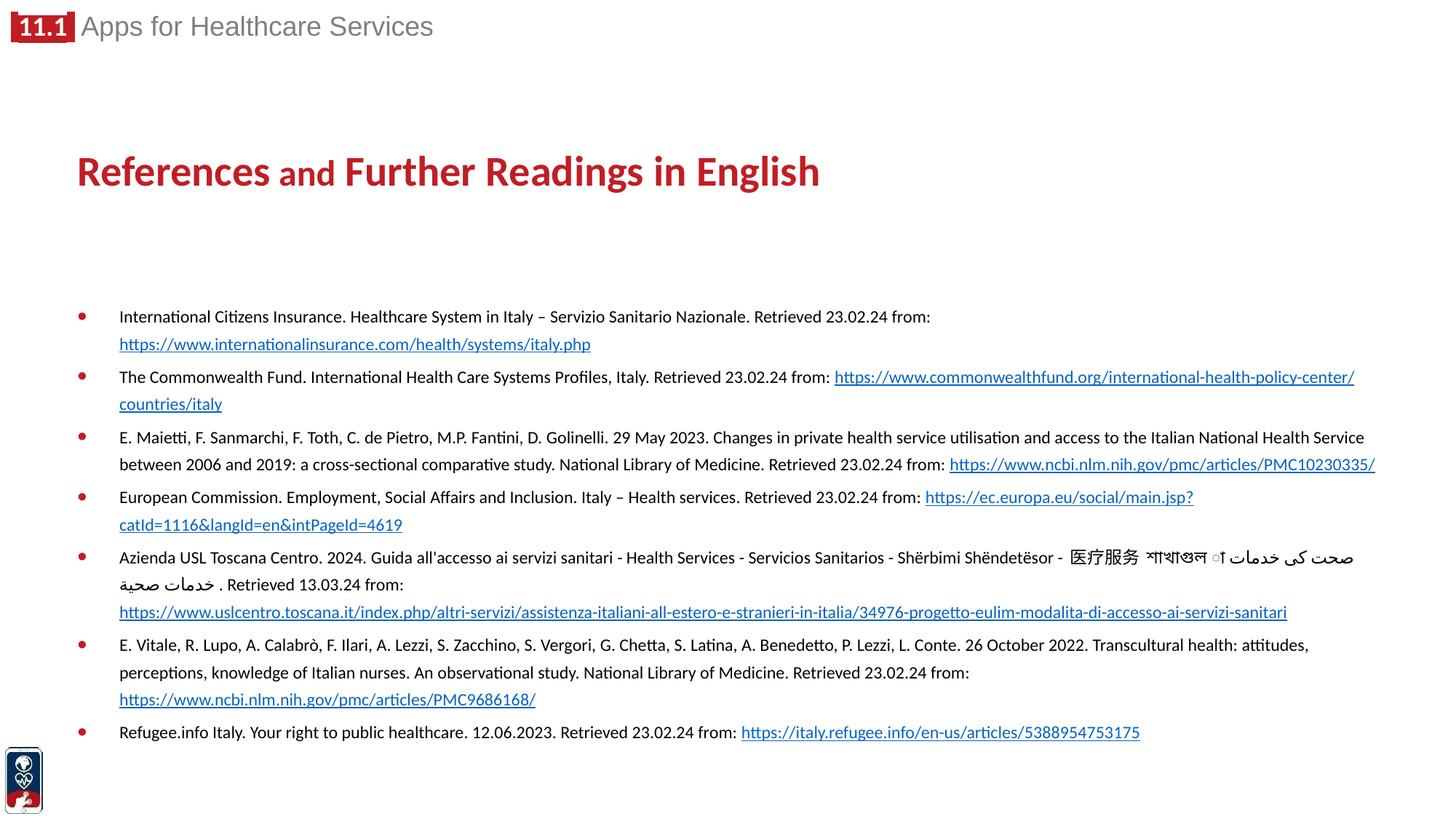

# References and Further Readings in English
International Citizens Insurance. Healthcare System in Italy – Servizio Sanitario Nazionale. Retrieved 23.02.24 from: https://www.internationalinsurance.com/health/systems/italy.php
The Commonwealth Fund. International Health Care Systems Profiles, Italy. Retrieved 23.02.24 from: https://www.commonwealthfund.org/international-health-policy-center/countries/italy
E. Maietti, F. Sanmarchi, F. Toth, C. de Pietro, M.P. Fantini, D. Golinelli. 29 May 2023. Changes in private health service utilisation and access to the Italian National Health Service between 2006 and 2019: a cross-sectional comparative study. National Library of Medicine. Retrieved 23.02.24 from: https://www.ncbi.nlm.nih.gov/pmc/articles/PMC10230335/
European Commission. Employment, Social Affairs and Inclusion. Italy – Health services. Retrieved 23.02.24 from: https://ec.europa.eu/social/main.jsp?catId=1116&langId=en&intPageId=4619
Azienda USL Toscana Centro. 2024. Guida all'accesso ai servizi sanitari - Health Services - Servicios Sanitarios - Shërbimi Shëndetësor - 医疗服务 শাখাগুল া صحت کی خدمات خدمات صحية . Retrieved 13.03.24 from: https://www.uslcentro.toscana.it/index.php/altri-servizi/assistenza-italiani-all-estero-e-stranieri-in-italia/34976-progetto-eulim-modalita-di-accesso-ai-servizi-sanitari
E. Vitale, R. Lupo, A. Calabrò, F. Ilari, A. Lezzi, S. Zacchino, S. Vergori, G. Chetta, S. Latina, A. Benedetto, P. Lezzi, L. Conte. 26 October 2022. Transcultural health: attitudes, perceptions, knowledge of Italian nurses. An observational study. National Library of Medicine. Retrieved 23.02.24 from: https://www.ncbi.nlm.nih.gov/pmc/articles/PMC9686168/
Refugee.info Italy. Your right to public healthcare. 12.06.2023. Retrieved 23.02.24 from: https://italy.refugee.info/en-us/articles/5388954753175